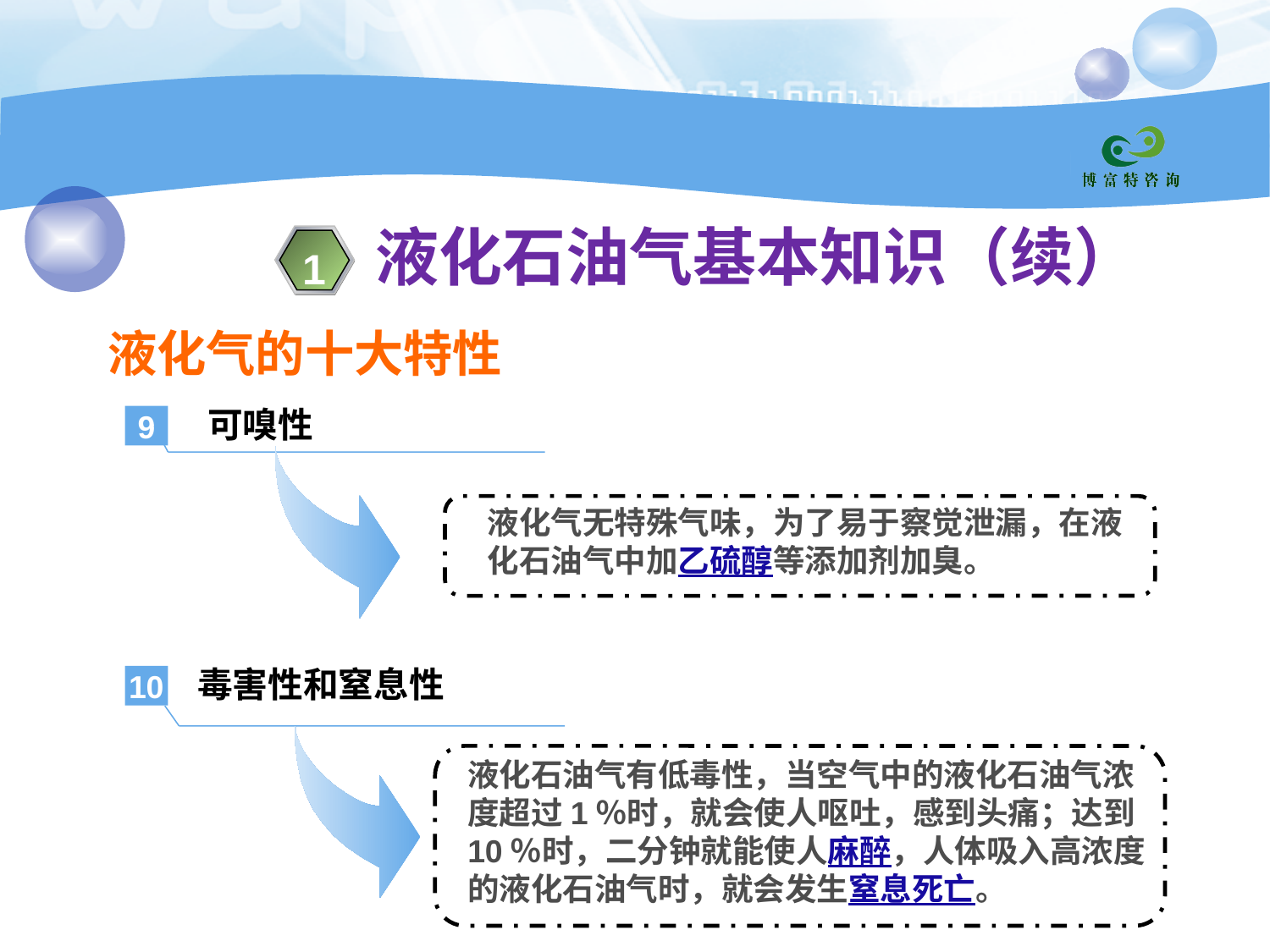

液化石油气基本知识（续）

1
液化气的十大特性
可嗅性
9

液化气无特殊气味，为了易于察觉泄漏，在液化石油气中加乙硫醇等添加剂加臭。
毒害性和窒息性
10

液化石油气有低毒性，当空气中的液化石油气浓度超过1％时，就会使人呕吐，感到头痛；达到10％时，二分钟就能使人麻醉，人体吸入高浓度的液化石油气时，就会发生窒息死亡。